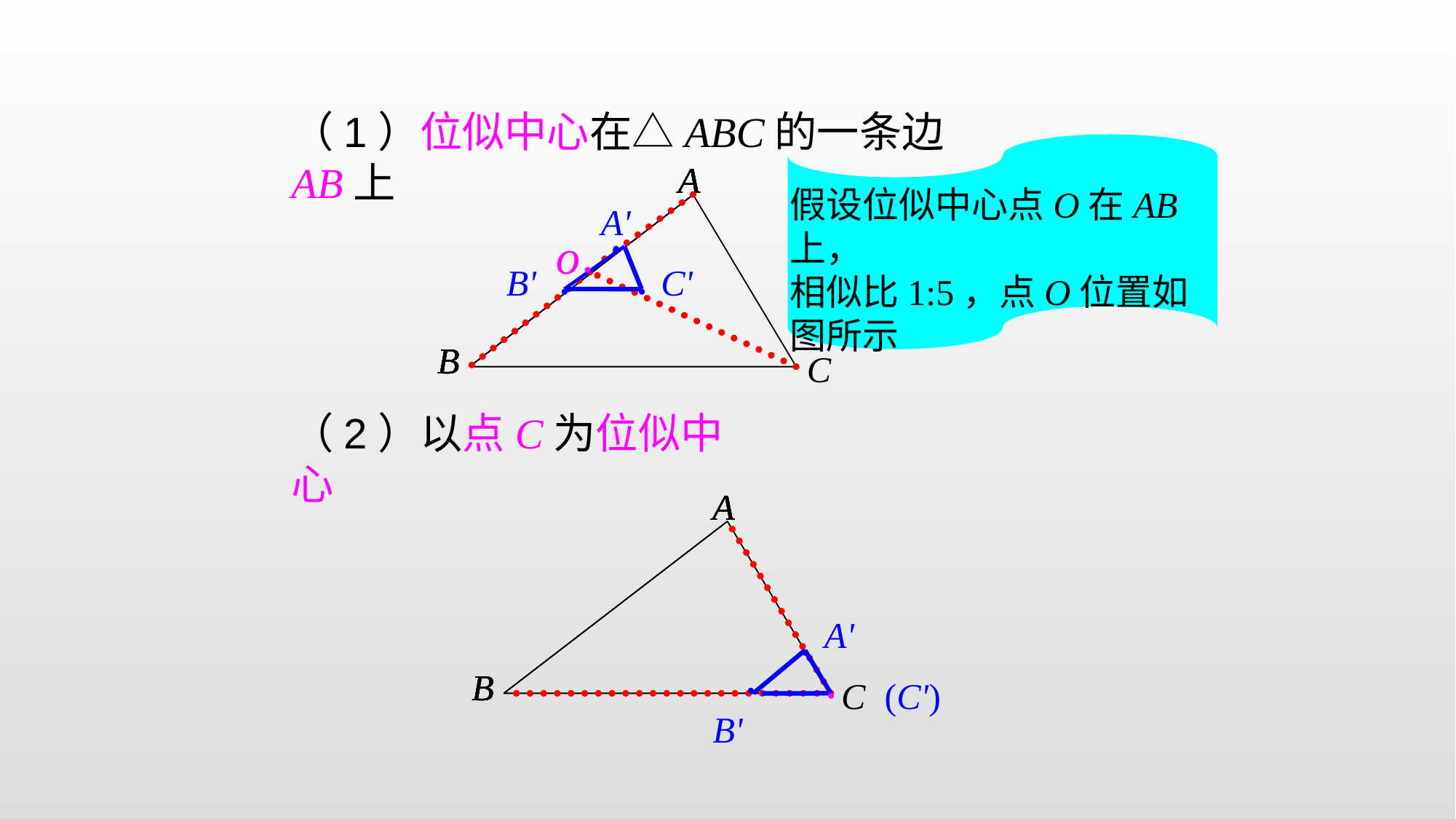

（1）位似中心在△ABC的一条边AB上

A
A
A
A
A

B
B
B
B
B
C

假设位似中心点O在AB上，
相似比1:5，点O位置如图所示
A'

o
●

B'
C'
●

●
●

（2）以点C为位似中心
A
A
A
A
A

B
B
B
B
B
C

A'
●

(C')
●
●

B'